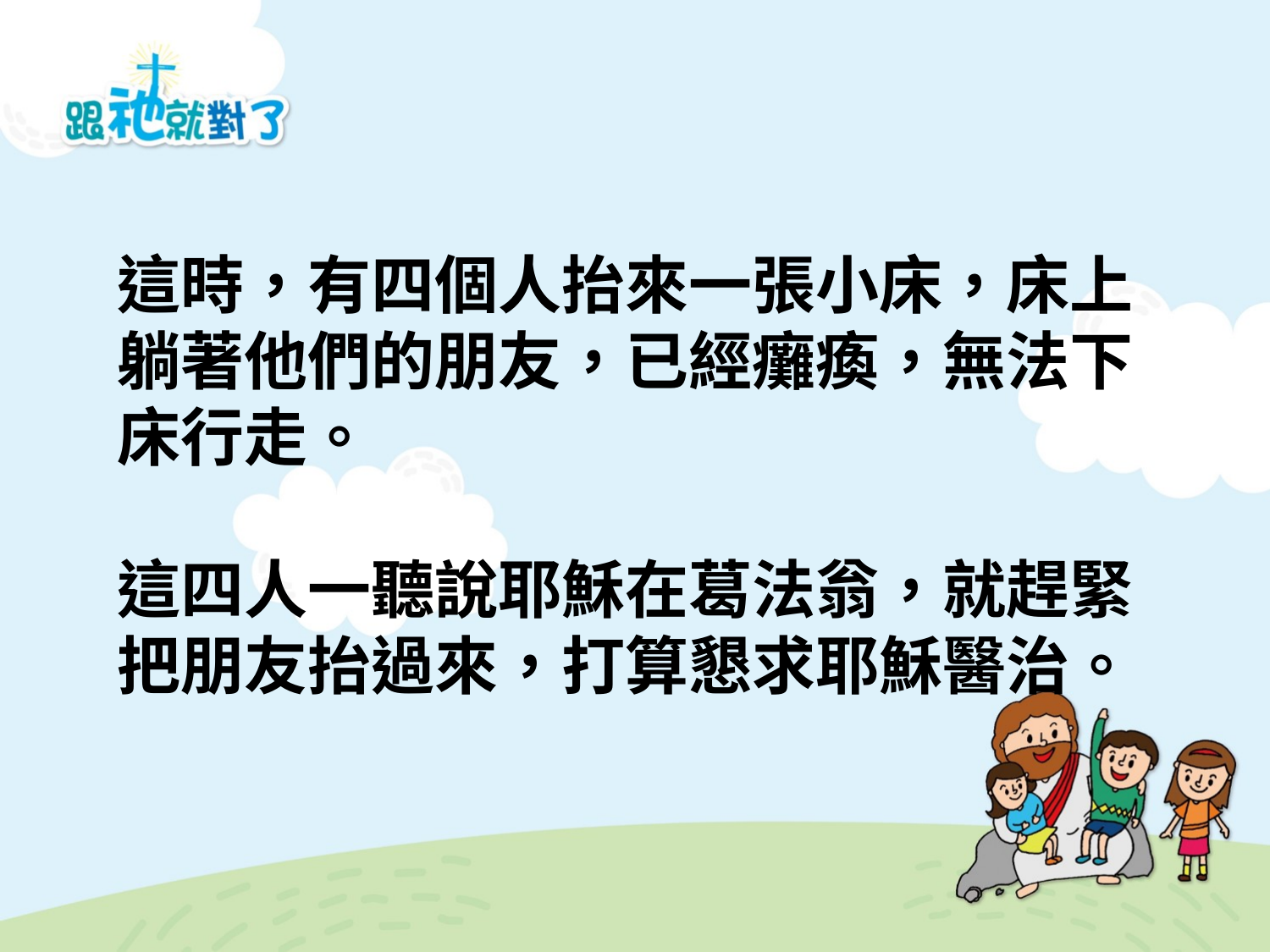

這時，有四個人抬來一張小床，床上躺著他們的朋友，已經癱瘓，無法下床行走。

這四人一聽說耶穌在葛法翁，就趕緊把朋友抬過來，打算懇求耶穌醫治。